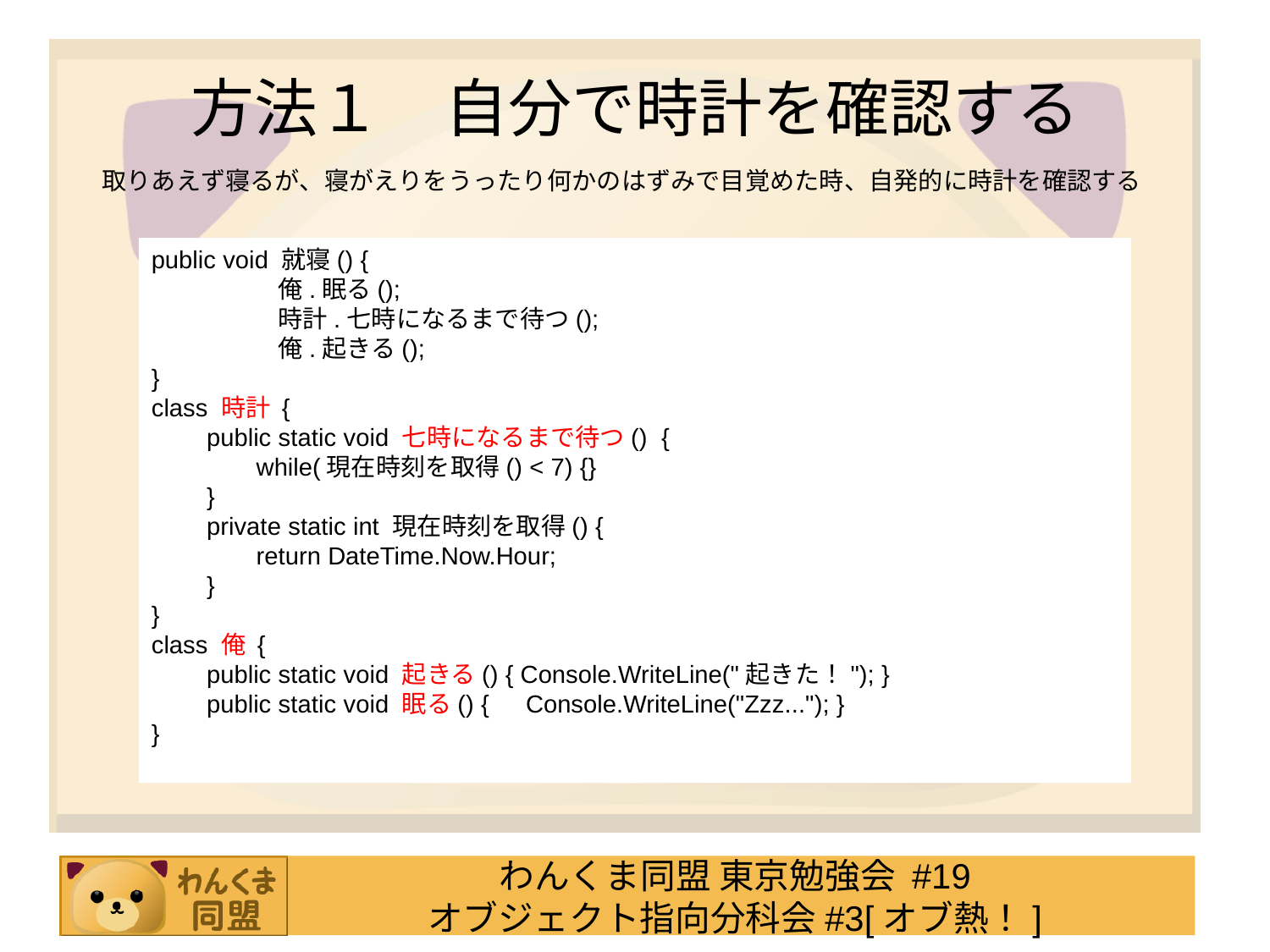

# 方法１　自分で時計を確認する
取りあえず寝るが、寝がえりをうったり何かのはずみで目覚めた時、自発的に時計を確認する
public void 就寝() {
	俺.眠る();
	時計.七時になるまで待つ();
	俺.起きる();
}
class 時計 {
　　public static void 七時になるまで待つ()  {
　　　　while(現在時刻を取得() < 7) {}
　　}
　　private static int 現在時刻を取得() {
　　　　return DateTime.Now.Hour;
　　}
}
class 俺 {
　　public static void 起きる() { Console.WriteLine("起きた！"); }
　　public static void 眠る() {　Console.WriteLine("Zzz..."); }
}